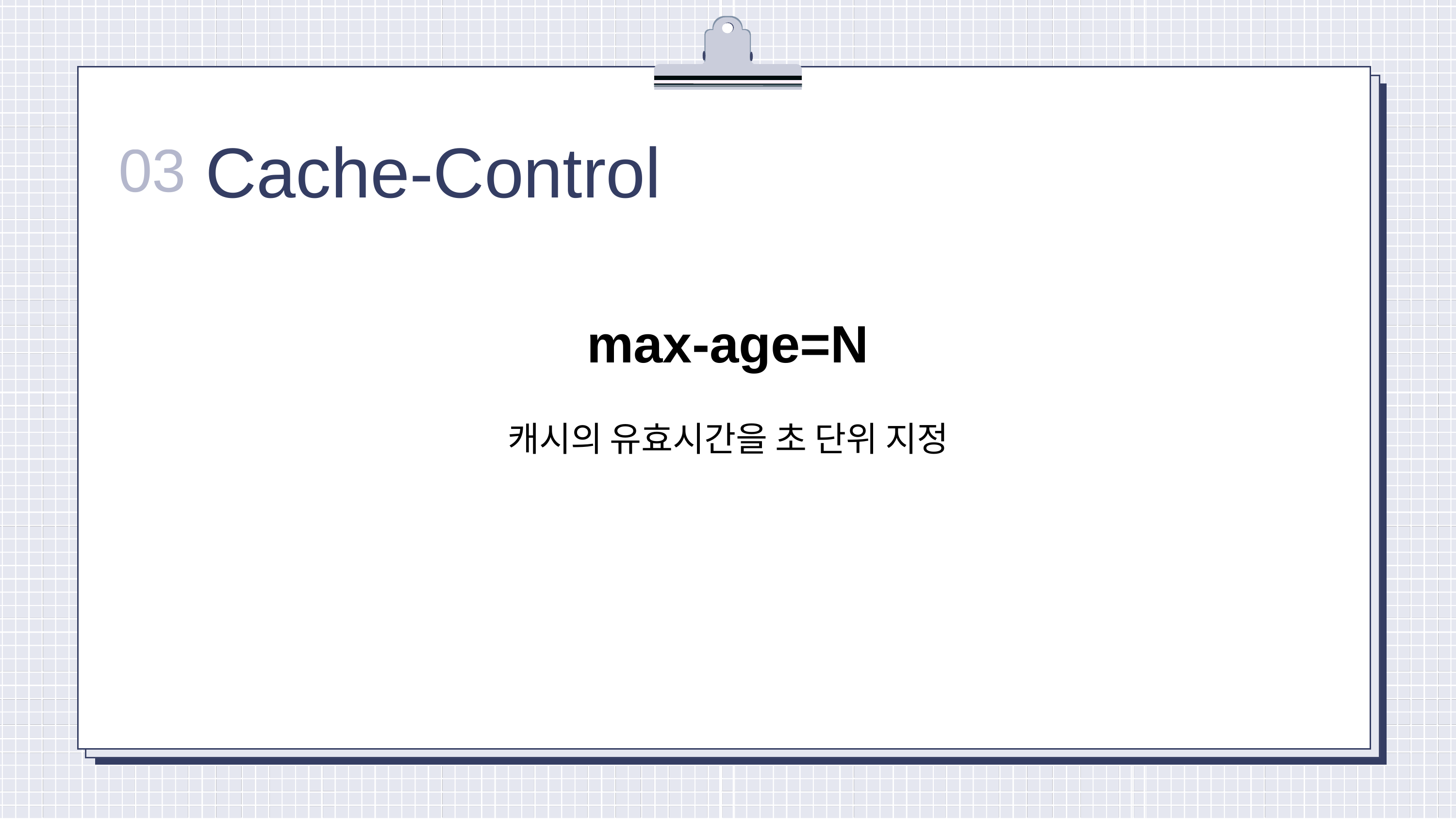

Cache-Control
03
max-age=N
캐시의 유효시간을 초 단위 지정